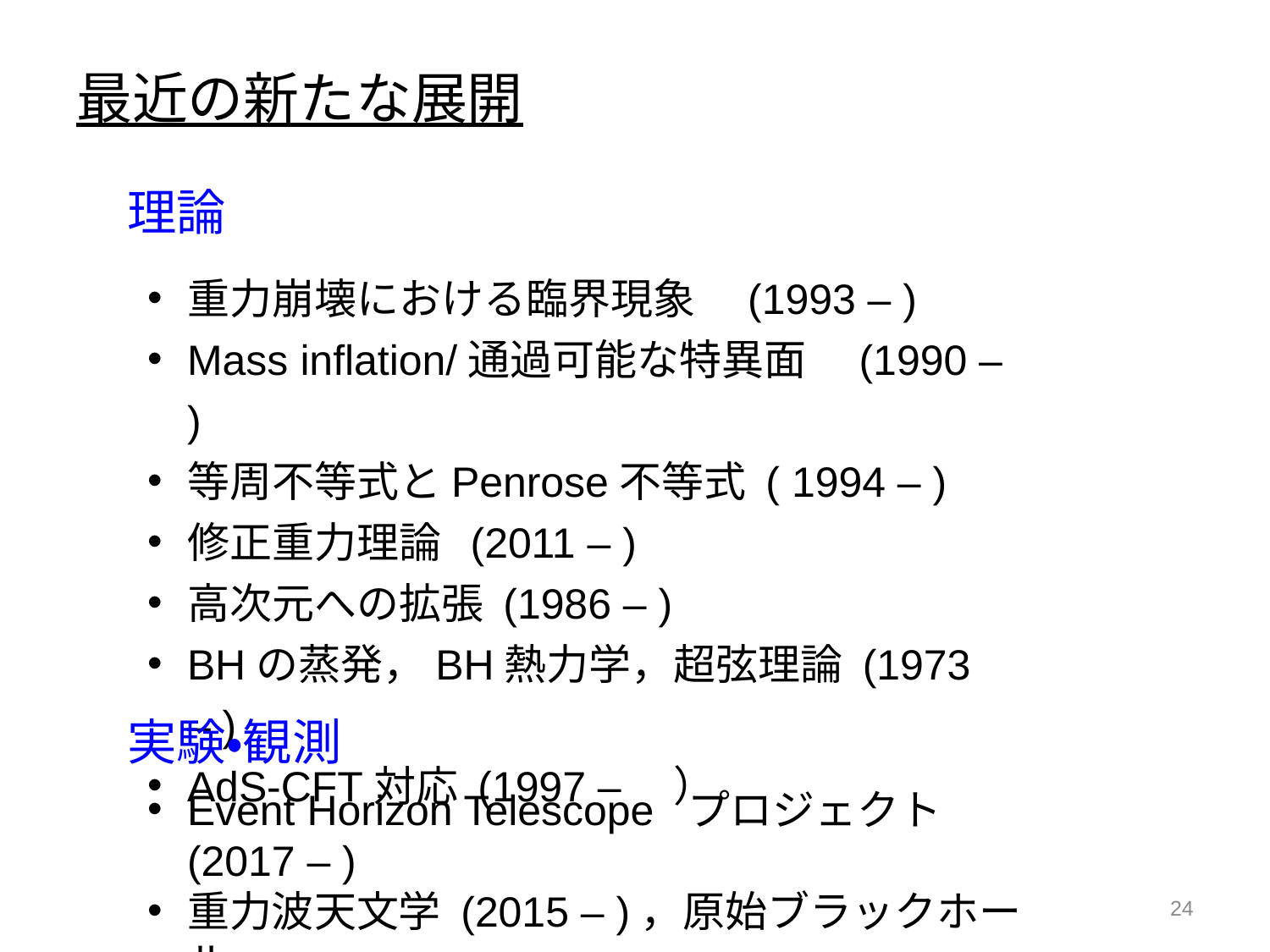

# 最近の新たな展開
理論
重力崩壊における臨界現象　(1993 – )
Mass inflation/通過可能な特異面　(1990 – )
等周不等式とPenrose不等式 ( 1994 – )
修正重力理論  (2011 – )
高次元への拡張 (1986 – )
BHの蒸発，BH熱力学，超弦理論 (1973 – )
AdS-CFT対応 (1997 –　）
実験・観測
Event Horizon Telescope  プロジェクト (2017 – )
重力波天文学 (2015 – )，原始ブラックホール
24